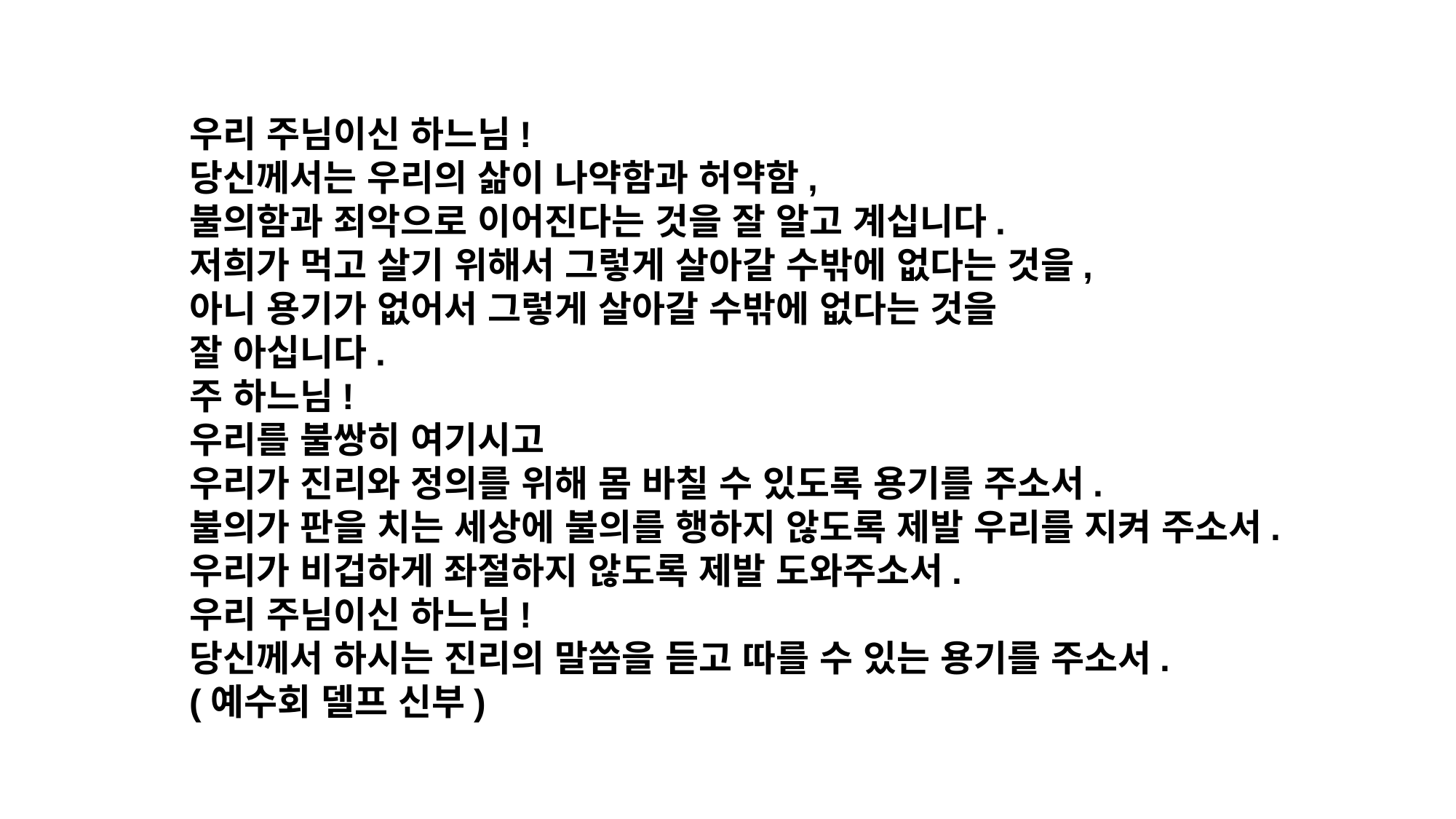

우리 주님이신 하느님!
당신께서는 우리의 삶이 나약함과 허약함,
불의함과 죄악으로 이어진다는 것을 잘 알고 계십니다.
저희가 먹고 살기 위해서 그렇게 살아갈 수밖에 없다는 것을,
아니 용기가 없어서 그렇게 살아갈 수밖에 없다는 것을
잘 아십니다.
주 하느님!
우리를 불쌍히 여기시고
우리가 진리와 정의를 위해 몸 바칠 수 있도록 용기를 주소서.
불의가 판을 치는 세상에 불의를 행하지 않도록 제발 우리를 지켜 주소서.
우리가 비겁하게 좌절하지 않도록 제발 도와주소서.
우리 주님이신 하느님!
당신께서 하시는 진리의 말씀을 듣고 따를 수 있는 용기를 주소서.
(예수회 델프 신부)